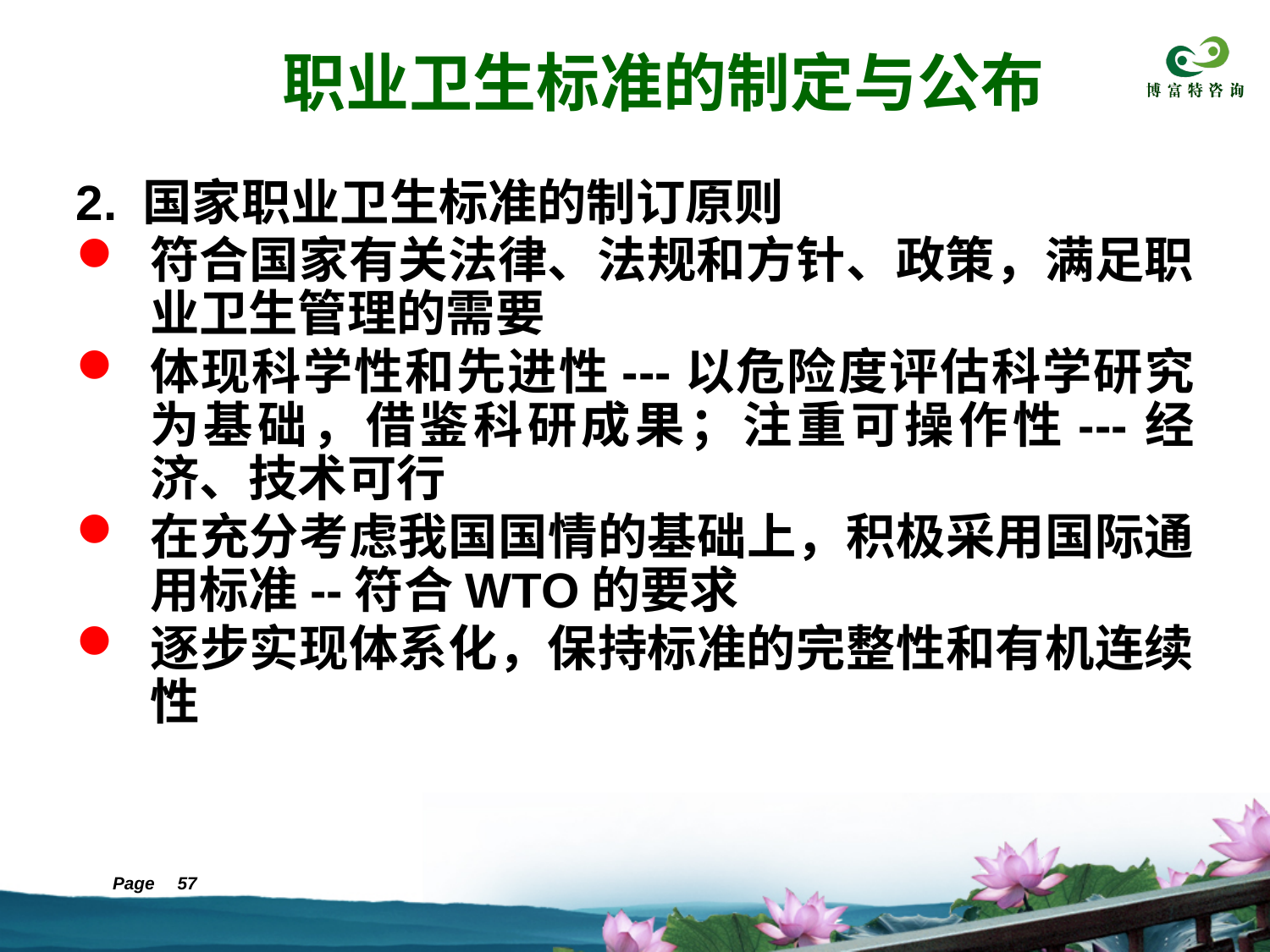

职业卫生标准的制定与公布
2. 国家职业卫生标准的制订原则
符合国家有关法律、法规和方针、政策，满足职业卫生管理的需要
体现科学性和先进性---以危险度评估科学研究为基础，借鉴科研成果；注重可操作性---经济、技术可行
在充分考虑我国国情的基础上，积极采用国际通用标准--符合WTO的要求
逐步实现体系化，保持标准的完整性和有机连续性